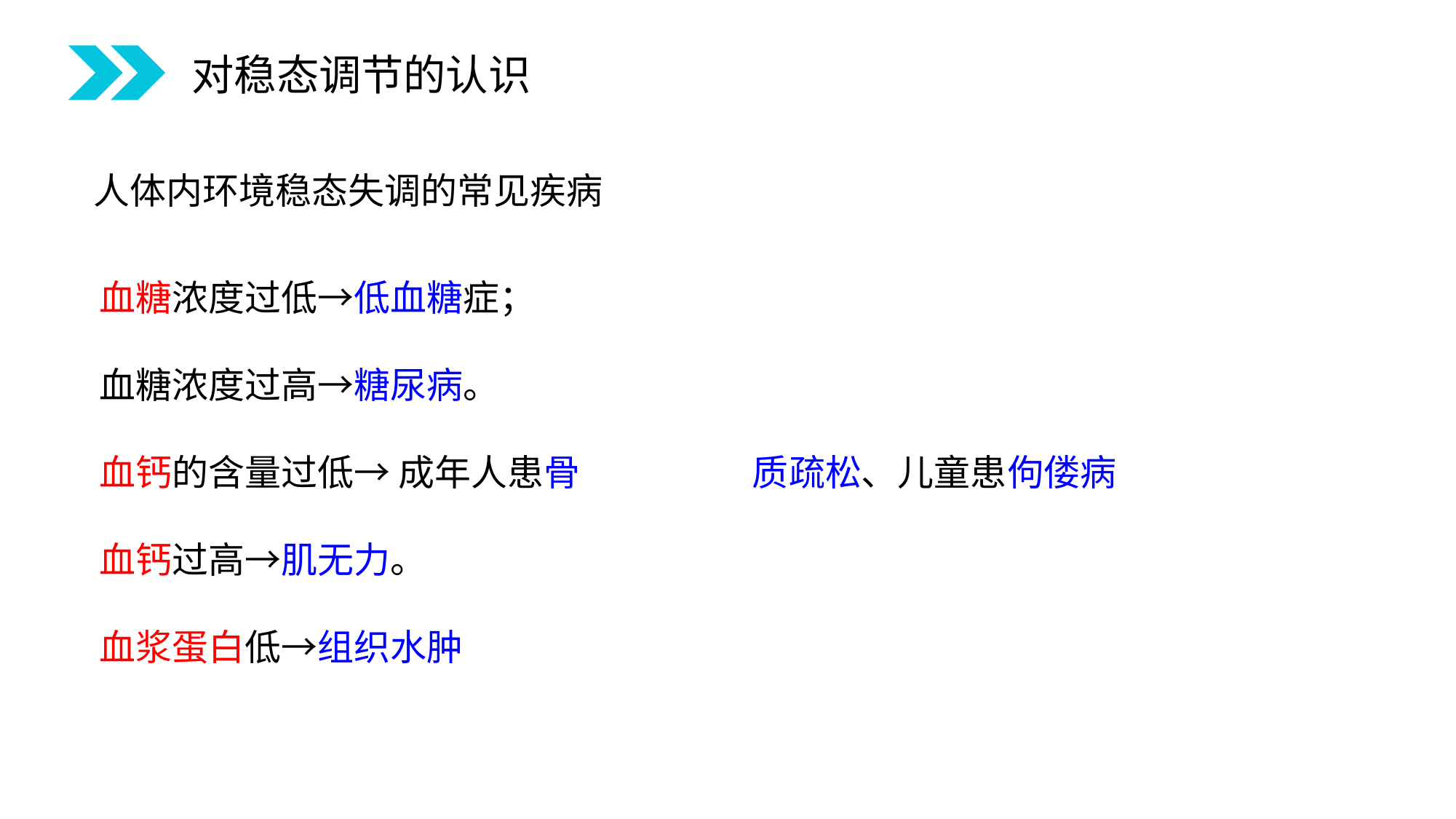

对稳态调节的认识
人体内环境稳态失调的常见疾病
血糖浓度过低→低血糖症；
血糖浓度过高→糖尿病。
血钙的含量过低→ 成年人患骨                     质疏松、儿童患佝偻病
血钙过高→肌无力。
血浆蛋白低→组织水肿